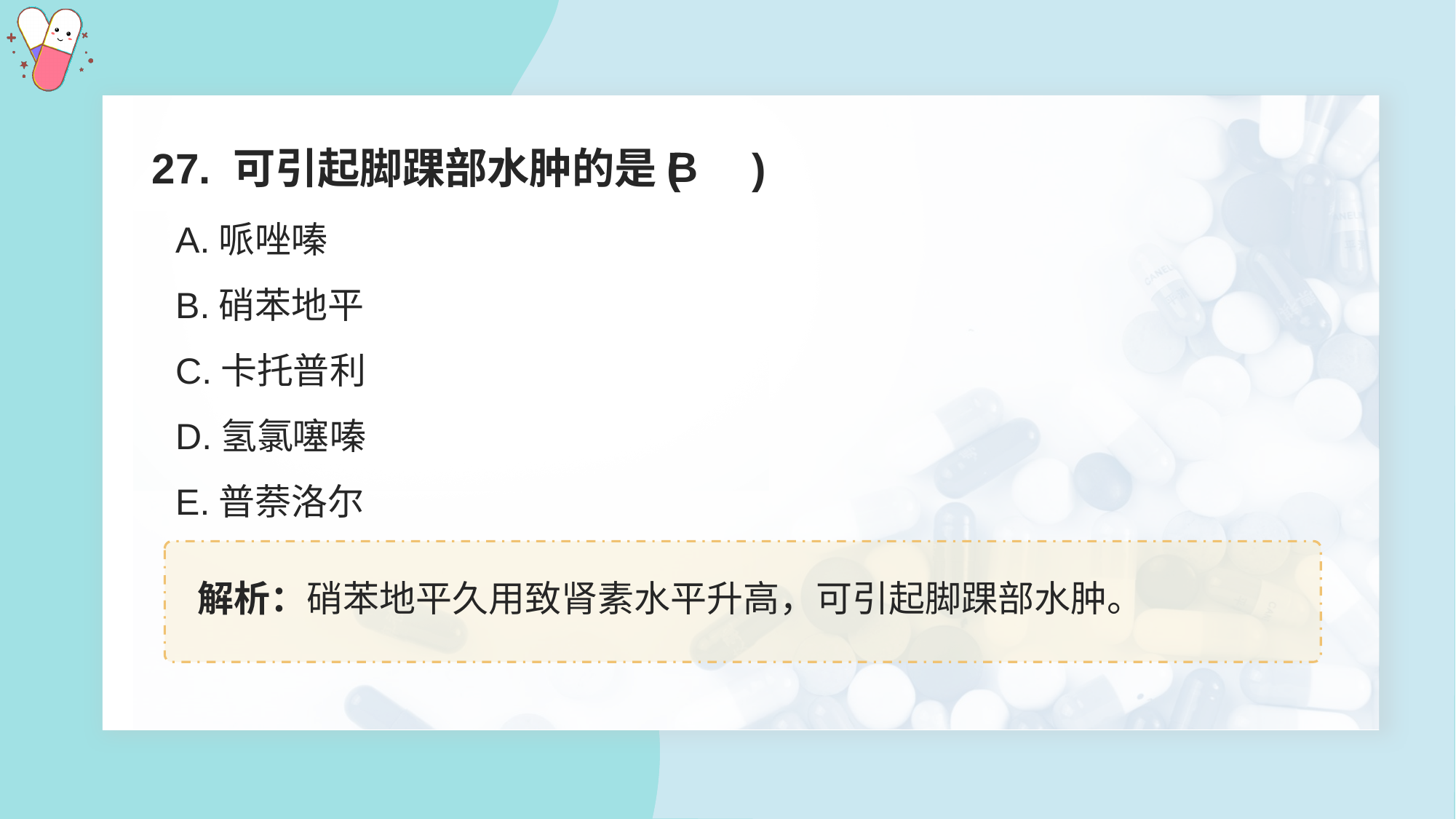

27. 可引起脚踝部水肿的是(      )
B
A.哌唑嗪
B.硝苯地平
C.卡托普利
D.氢氯噻嗪
E.普萘洛尔

解析：硝苯地平久用致肾素水平升高，可引起脚踝部水肿。